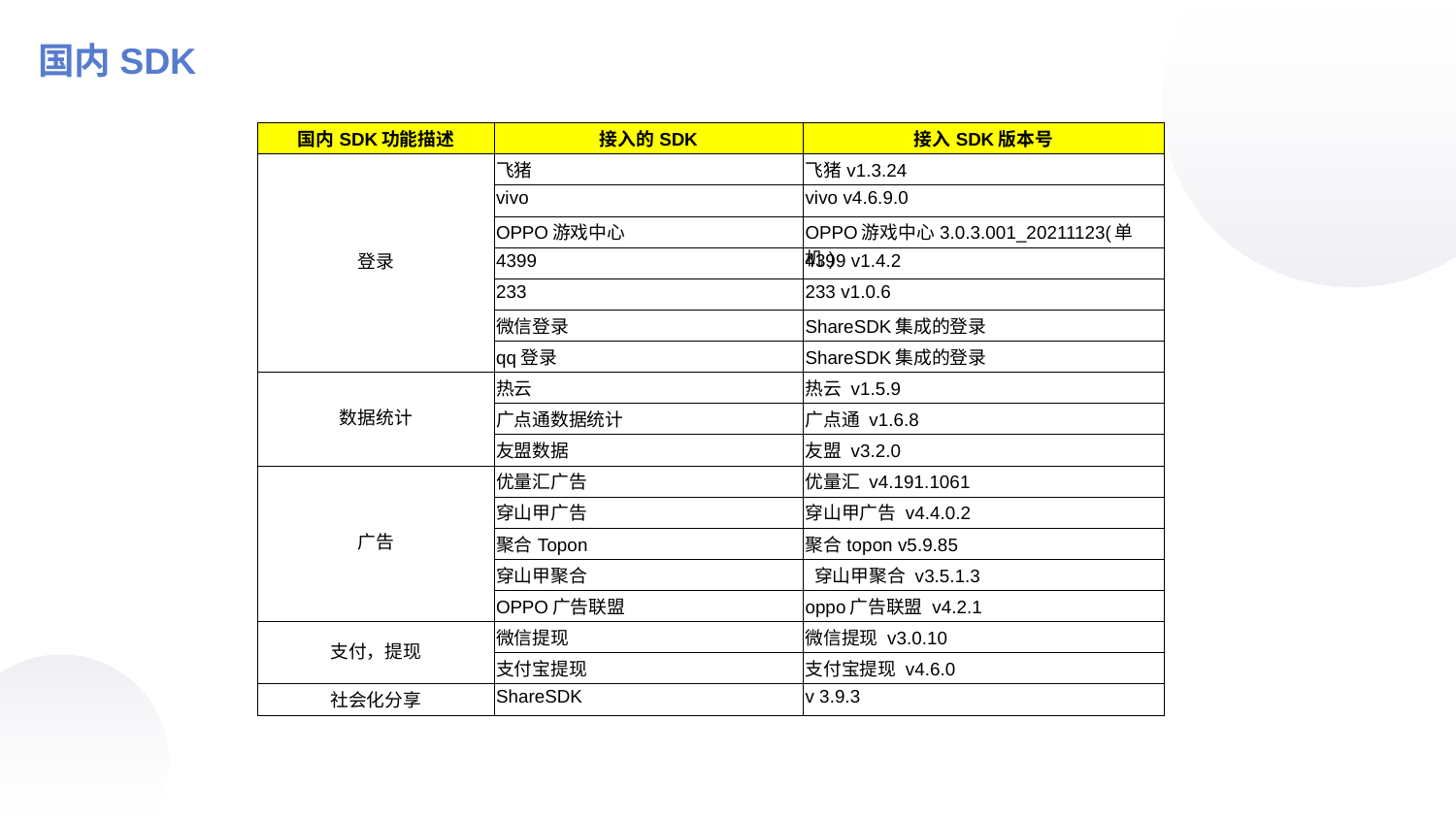

国内SDK
| 国内SDK功能描述 | 接入的SDK | 接入SDK版本号 |
| --- | --- | --- |
| 登录 | 飞猪 | 飞猪v1.3.24 |
|  | vivo | vivo v4.6.9.0 |
|  | OPPO游戏中心 | OPPO游戏中心3.0.3.001\_20211123(单机) |
|  | 4399 | 4399 v1.4.2 |
|  | 233 | 233 v1.0.6 |
|  | 微信登录 | ShareSDK集成的登录 |
|  | qq登录 | ShareSDK集成的登录 |
| 数据统计 | 热云 | 热云 v1.5.9 |
|  | 广点通数据统计 | 广点通 v1.6.8 |
|  | 友盟数据 | 友盟 v3.2.0 |
| 广告 | 优量汇广告 | 优量汇 v4.191.1061 |
|  | 穿山甲广告 | 穿山甲广告 v4.4.0.2 |
|  | 聚合Topon | 聚合topon v5.9.85 |
|  | 穿山甲聚合 | 穿山甲聚合 v3.5.1.3 |
|  | OPPO广告联盟 | oppo广告联盟 v4.2.1 |
| 支付，提现 | 微信提现 | 微信提现 v3.0.10 |
|  | 支付宝提现 | 支付宝提现 v4.6.0 |
| 社会化分享 | ShareSDK | v 3.9.3 |